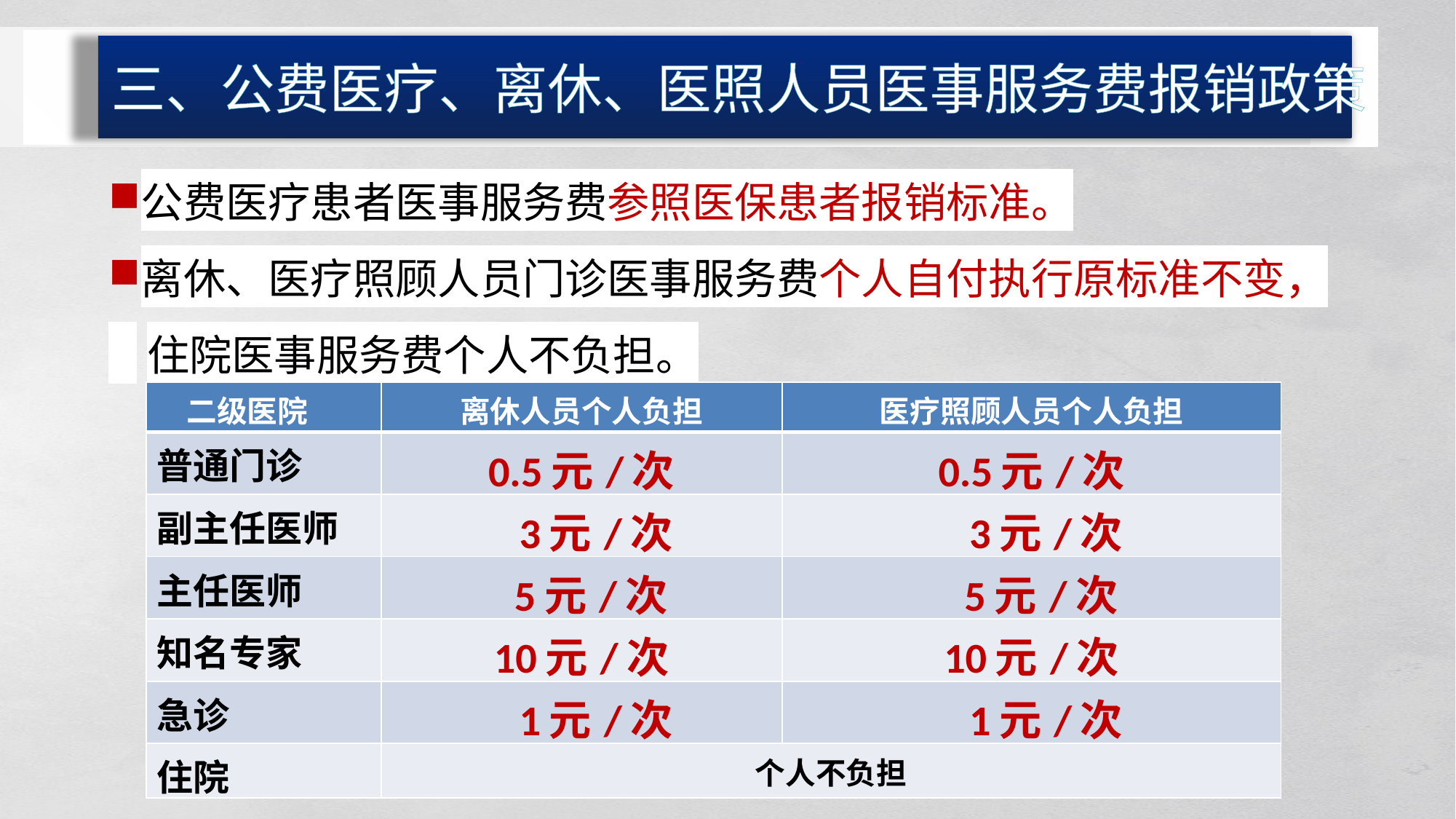

公费医疗患者医事服务费参照医保患者报销标准。
离休、医疗照顾人员门诊医事服务费个人自付执行原标准不变，
   住院医事服务费个人不负担。

   三、公费医疗、离休、医照人员医事服务费报销政策

| 二级医院 | 离休人员个人负担 | 医疗照顾人员个人负担 |
| --- | --- | --- |
| 普通门诊 | 0.5元/次 | 0.5元/次 |
| 副主任医师 | 3元/次 | 3元/次 |
| 主任医师 | 5元/次 | 5元/次 |
| 知名专家 | 10元/次 | 10元/次 |
| 急诊 | 1元/次 | 1元/次 |
| 住院 | 个人不负担 |  |